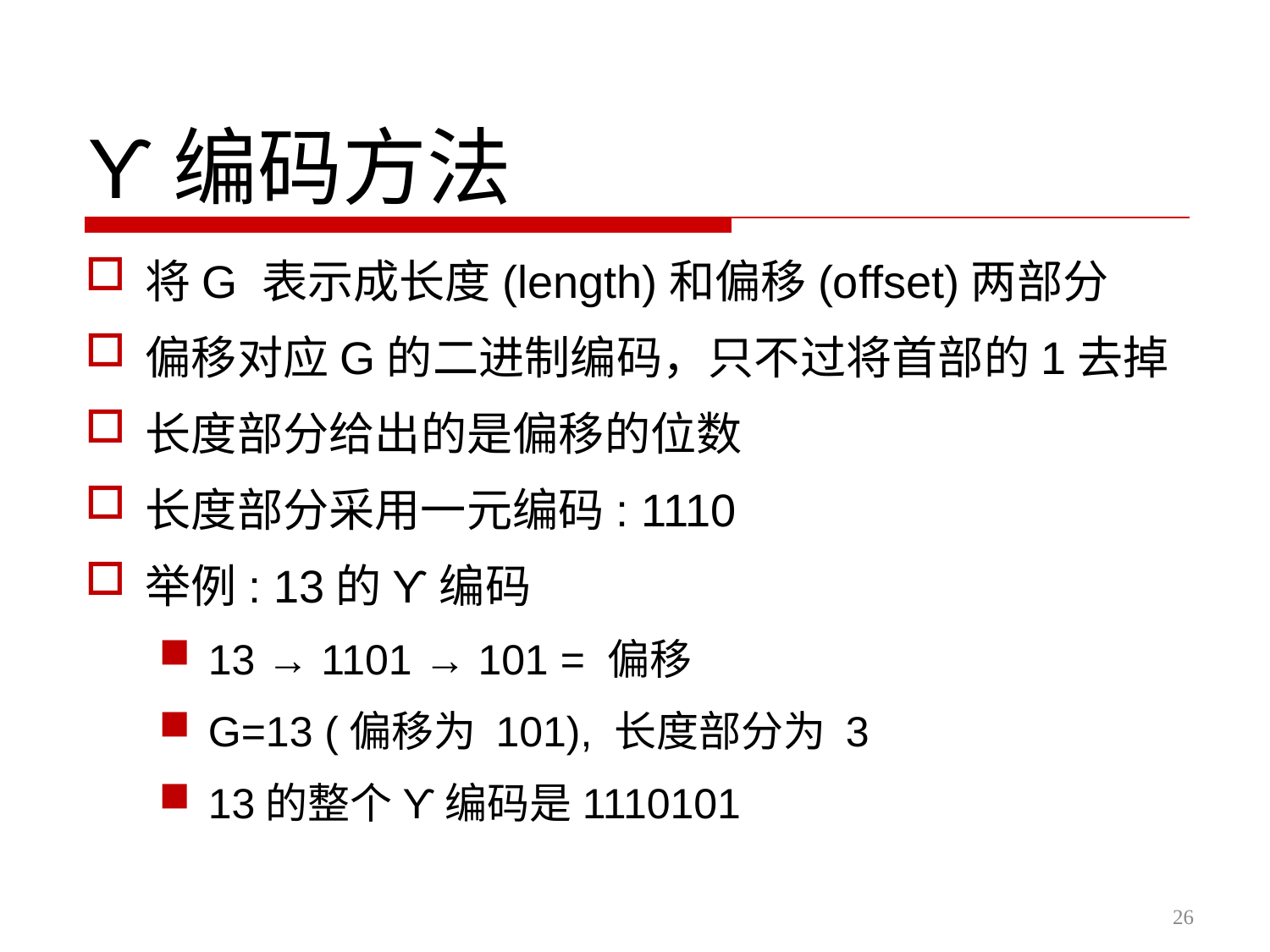

ϒ编码方法
将G 表示成长度(length)和偏移(offset)两部分
偏移对应G的二进制编码，只不过将首部的1去掉
长度部分给出的是偏移的位数
长度部分采用一元编码: 1110
举例: 13的ϒ编码
13 → 1101 → 101 = 偏移
G=13 (偏移为 101), 长度部分为 3
13的整个ϒ编码是1110101
26